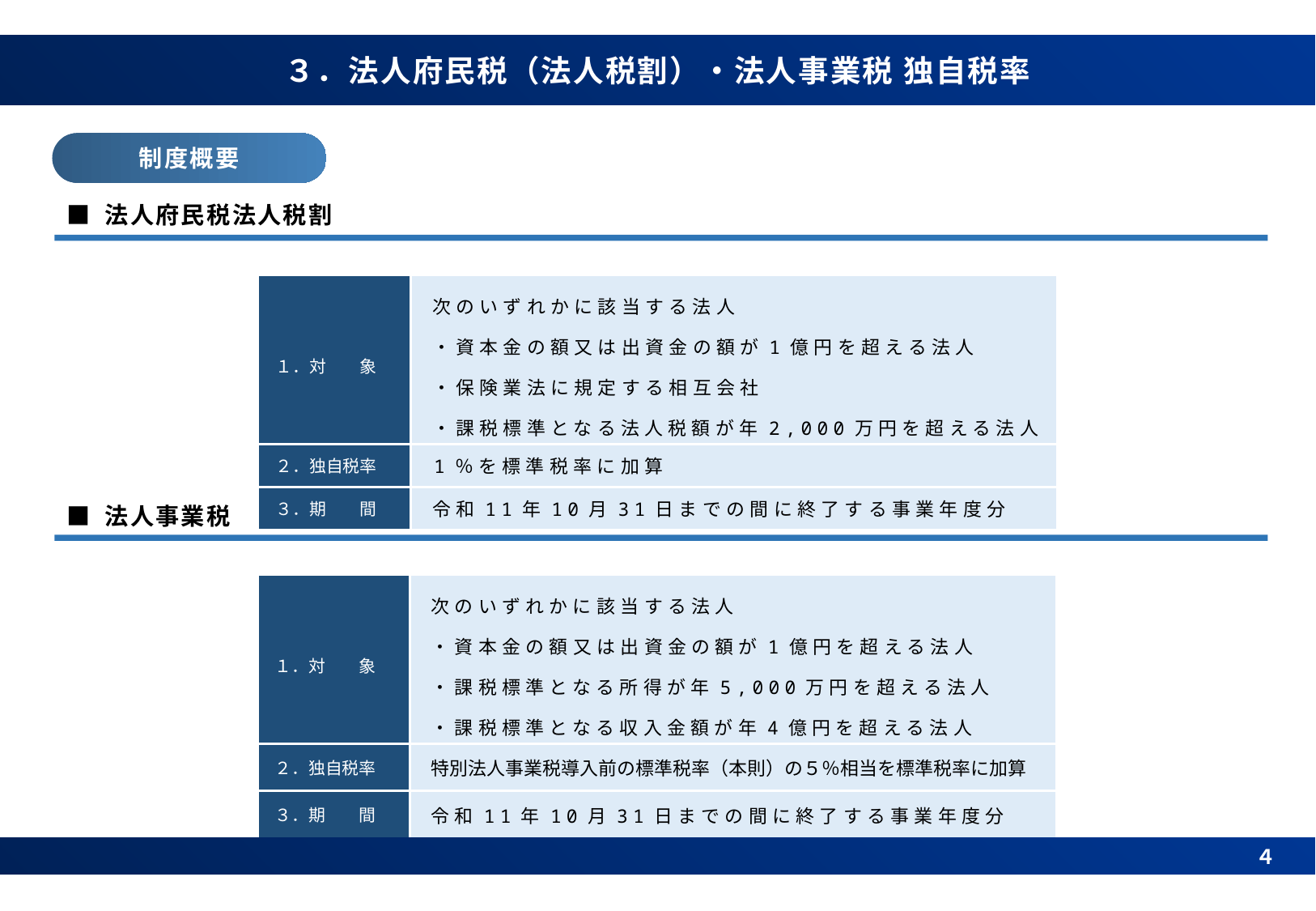

３．法人府民税（法人税割）・法人事業税 独自税率
制度概要
■ 法人府民税法人税割

| １．対　　象 | 次のいずれかに該当する法人 ・資本金の額又は出資金の額が1億円を超える法人 ・保険業法に規定する相互会社 ・課税標準となる法人税額が年2,000万円を超える法人 |
| --- | --- |
| ２．独自税率 | 1％を標準税率に加算 |
| ３．期　　間 | 令和11年10月31日までの間に終了する事業年度分 |
■ 法人事業税

| １．対　　象 | 次のいずれかに該当する法人 ・資本金の額又は出資金の額が1億円を超える法人 ・課税標準となる所得が年5,000万円を超える法人 ・課税標準となる収入金額が年4億円を超える法人 |
| --- | --- |
| ２．独自税率 | 特別法人事業税導入前の標準税率（本則）の５％相当を標準税率に加算 |
| ３．期　　間 | 令和11年10月31日までの間に終了する事業年度分 |
４

４